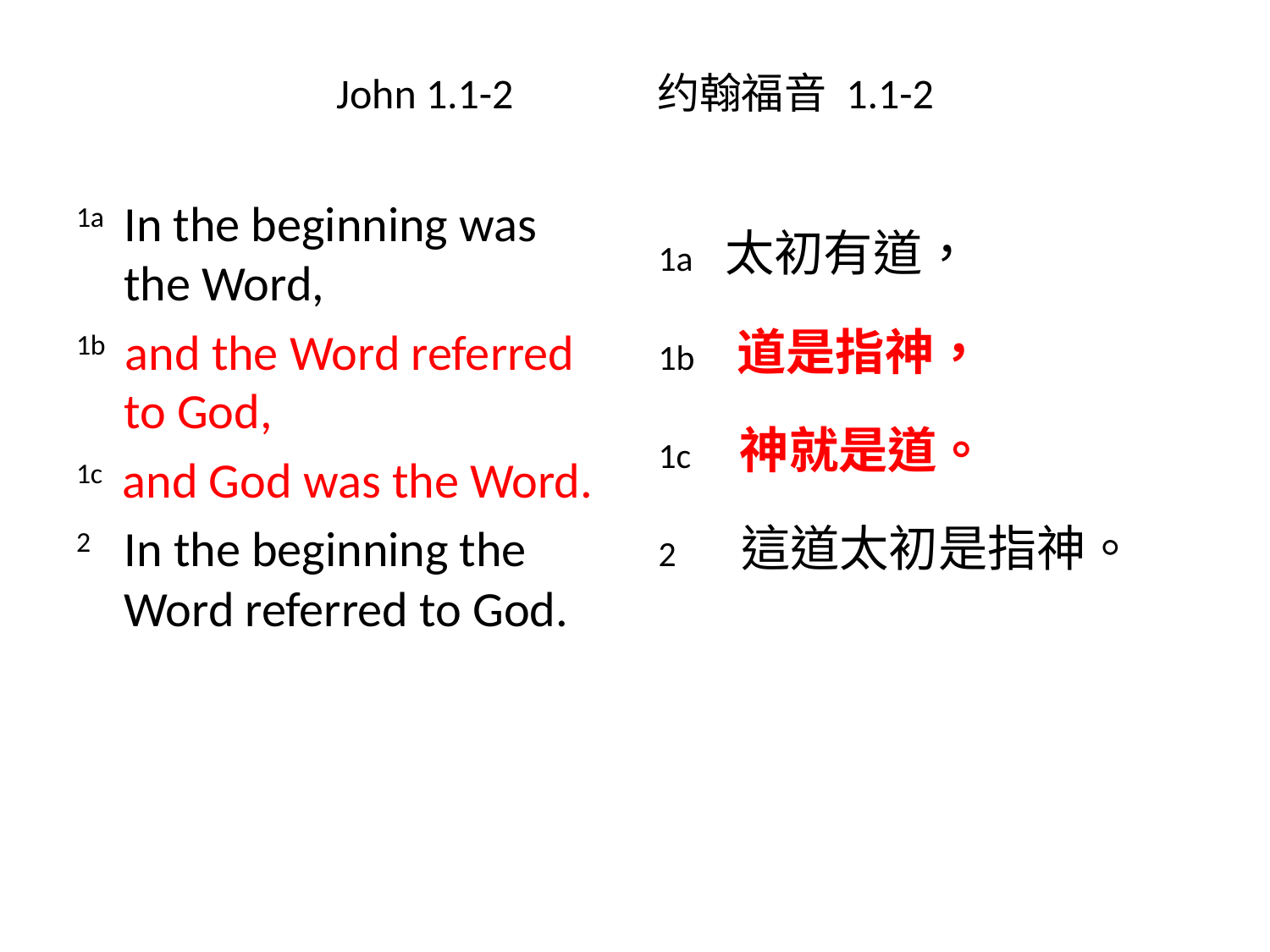

# John 1.1-2              约翰福音 1.1-2
1a   In the beginning was the Word,
1b   and the Word referred to God,
1c   and God was the Word.
2   In the beginning the Word referred to God.
1a  太初有道，
1b   道是指神，
1c     神就是道。
2       這道太初是指神。